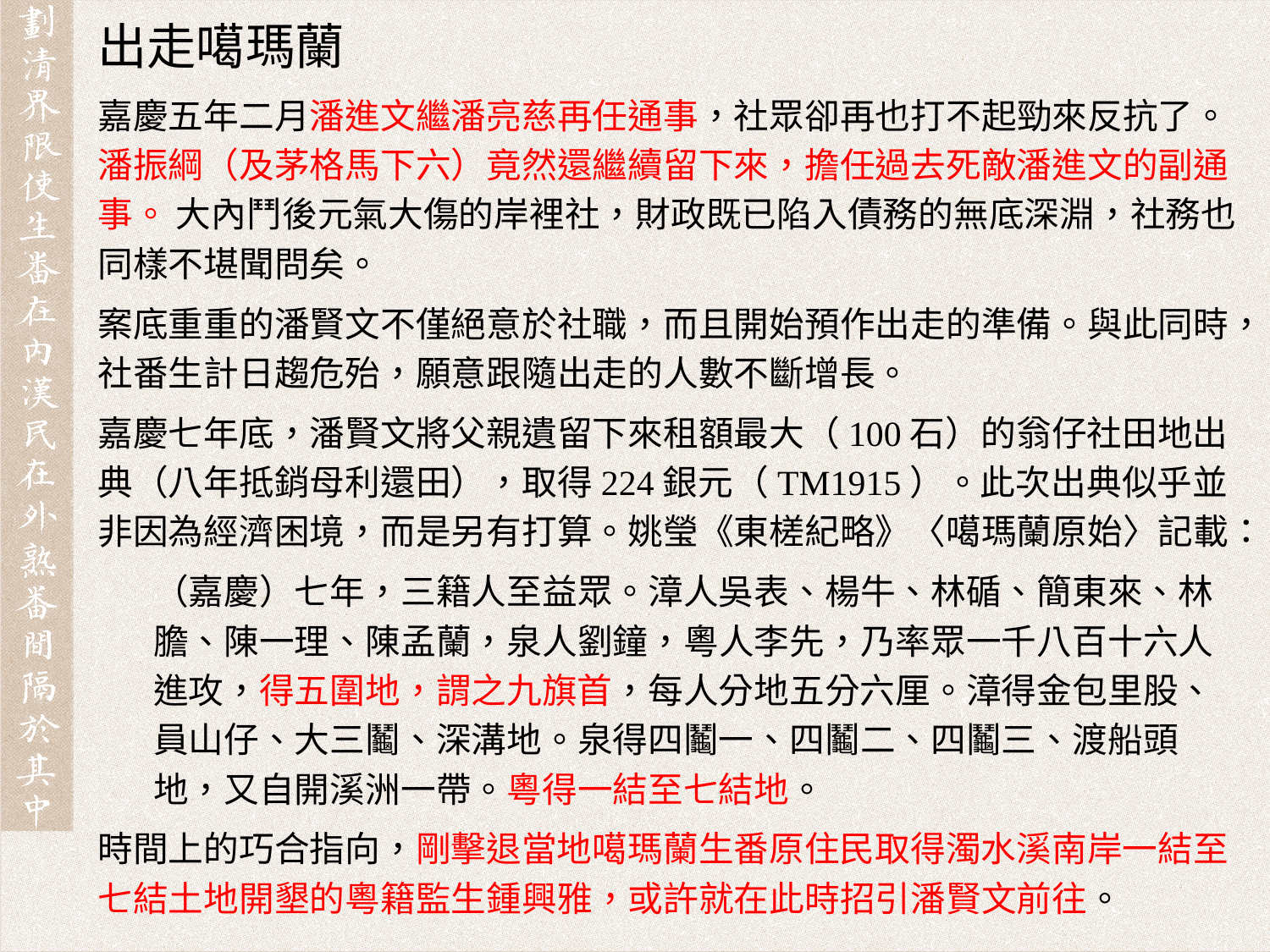

出走噶瑪蘭
嘉慶五年二月潘進文繼潘亮慈再任通事，社眾卻再也打不起勁來反抗了。 潘振綱（及茅格馬下六）竟然還繼續留下來，擔任過去死敵潘進文的副通事。 大內鬥後元氣大傷的岸裡社，財政既已陷入債務的無底深淵，社務也同樣不堪聞問矣。
案底重重的潘賢文不僅絕意於社職，而且開始預作出走的準備。與此同時，社番生計日趨危殆，願意跟隨出走的人數不斷增長。
嘉慶七年底，潘賢文將父親遺留下來租額最大（100石）的翁仔社田地出典（八年抵銷母利還田），取得224銀元（TM1915）。此次出典似乎並非因為經濟困境，而是另有打算。姚瑩《東槎紀略》〈噶瑪蘭原始〉記載：
（嘉慶）七年，三籍人至益眾。漳人吳表、楊牛、林碷、簡東來、林膽、陳一理、陳孟蘭，泉人劉鐘，粵人李先，乃率眾一千八百十六人進攻，得五圍地，謂之九旗首，每人分地五分六厘。漳得金包里股、員山仔、大三鬮、深溝地。泉得四鬮一、四鬮二、四鬮三、渡船頭地，又自開溪洲一帶。粵得一結至七結地。
時間上的巧合指向，剛擊退當地噶瑪蘭生番原住民取得濁水溪南岸一結至七結土地開墾的粵籍監生鍾興雅，或許就在此時招引潘賢文前往。